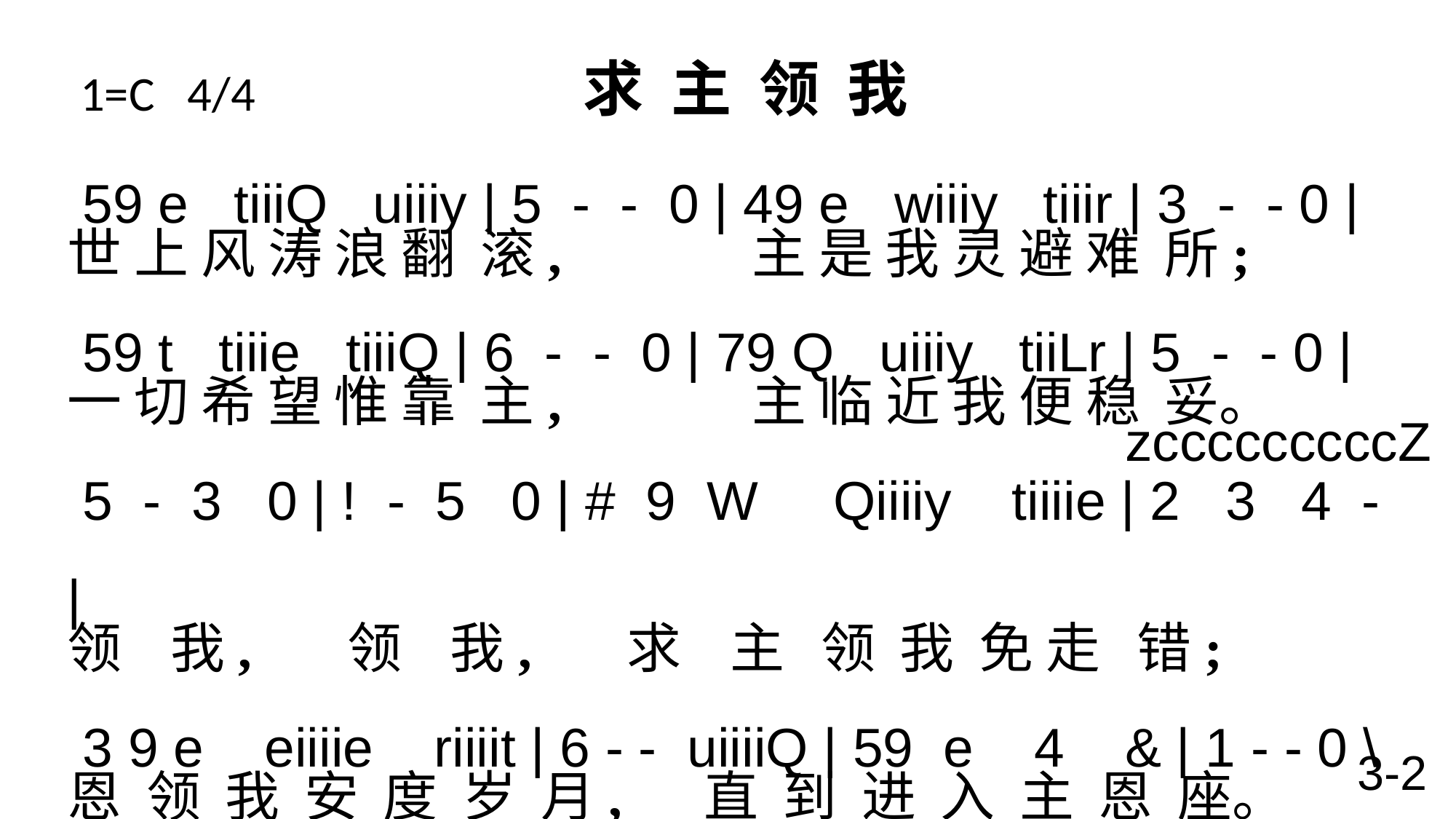

1=C   4/4                                求  主  领  我
 59 e   tiiiQ   uiiiy | 5  -  -  0 | 49 e   wiiiy   tiiir | 3  -  - 0 |
世 上 风 涛 浪 翻  滚,             主 是 我 灵 避 难  所;
 59 t   tiiie   tiiiQ | 6  -  -  0 | 79 Q   uiiiy   tiiLr | 5  -  - 0 |
一 切 希 望 惟 靠  主,             主 临 近 我 便 稳  妥。
 5  -  3   0 | !  -  5   0 | #  9  W     Qiiiiy    tiiiie | 2   3   4  - |
领    我,      领    我,      求    主   领  我  免 走   错;
 3 9 e    eiiiie    riiiit | 6 - -  uiiiiQ | 59  e    4    & | 1 - - 0 \
恩  领  我  安  度  岁  月,     直  到  进  入  主  恩  座。
zcccccccccZ
3-2